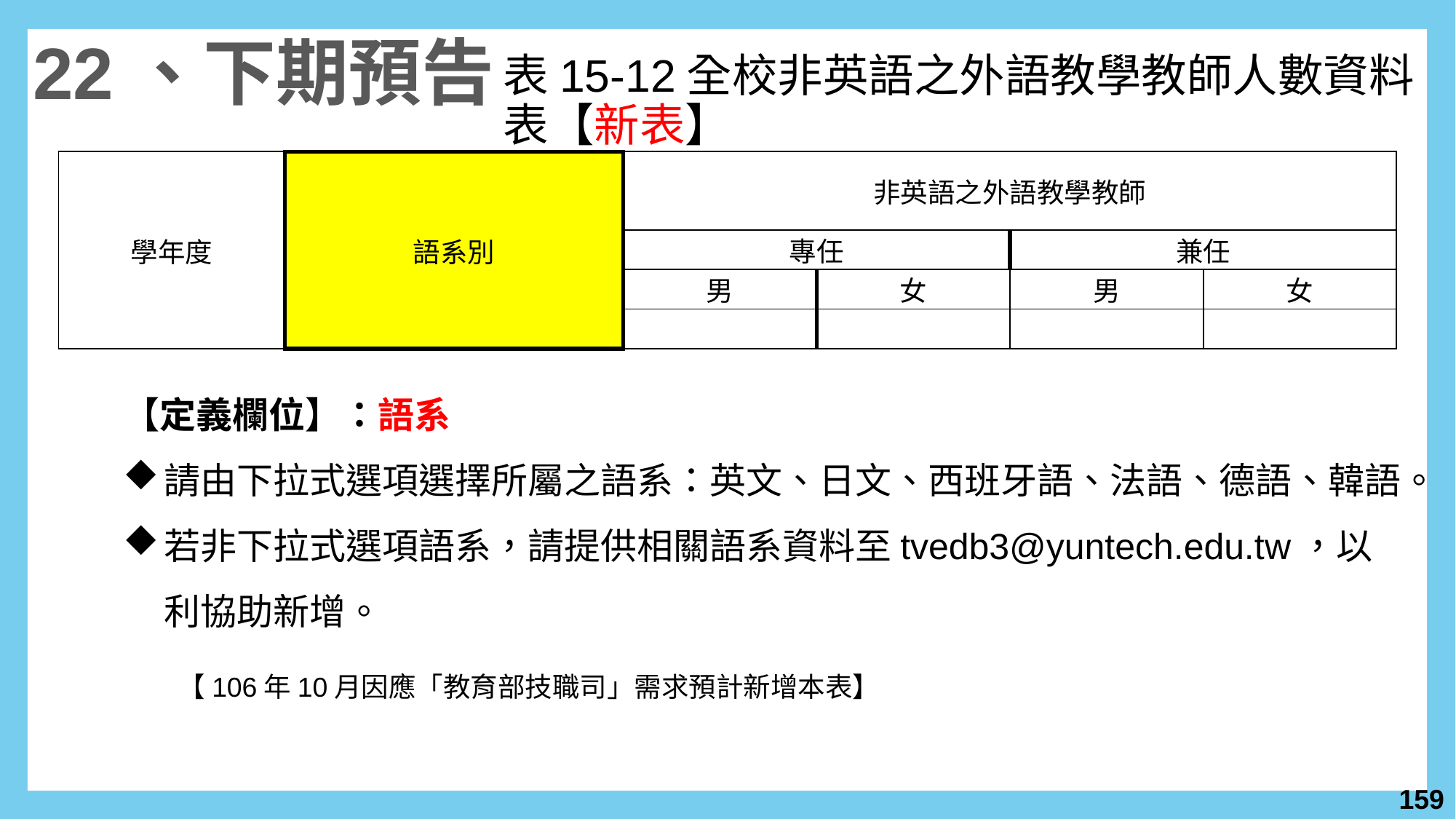

22、下期預告
表15-12全校非英語之外語教學教師人數資料表【新表】
| 學年度 | 語系別 | 非英語之外語教學教師 |  |  |  |
| --- | --- | --- | --- | --- | --- |
|  |  | 專任 |  | 兼任 |  |
|  |  | 男 | 女 | 男 | 女 |
|  |  |  |  |  |  |
【定義欄位】：語系
請由下拉式選項選擇所屬之語系：英文、日文、西班牙語、法語、德語、韓語。
若非下拉式選項語系，請提供相關語系資料至tvedb3@yuntech.edu.tw，以利協助新增。
【106年10月因應「教育部技職司」需求預計新增本表】
159